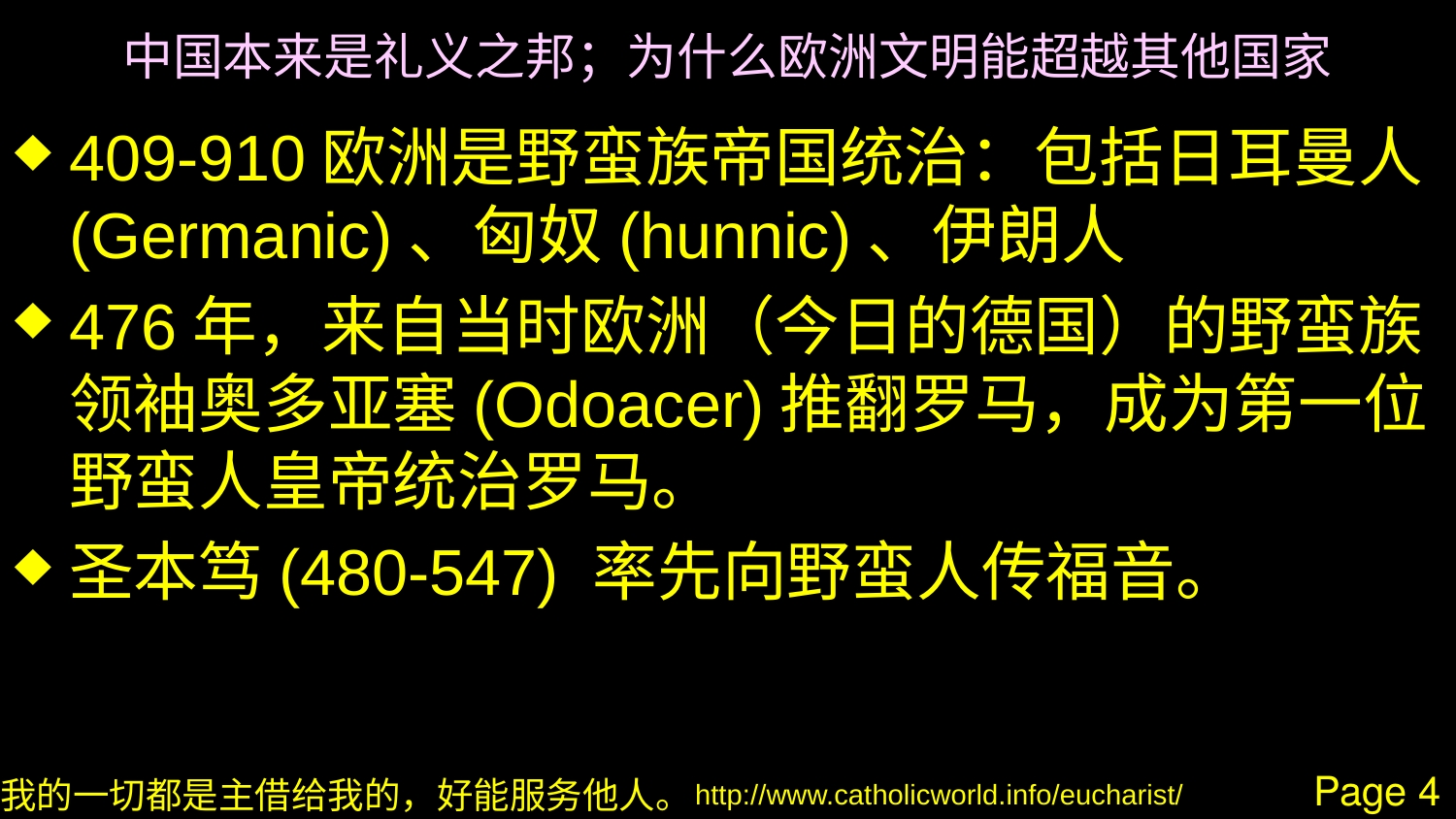

# 中国本来是礼义之邦；为什么欧洲文明能超越其他国家
409-910欧洲是野蛮族帝国统治：包括日耳曼人(Germanic)、匈奴(hunnic)、伊朗人
476年，来自当时欧洲（今日的德国）的野蛮族领袖奥多亚塞(Odoacer)推翻罗马，成为第一位野蛮人皇帝统治罗马。
圣本笃(480-547) 率先向野蛮人传福音。